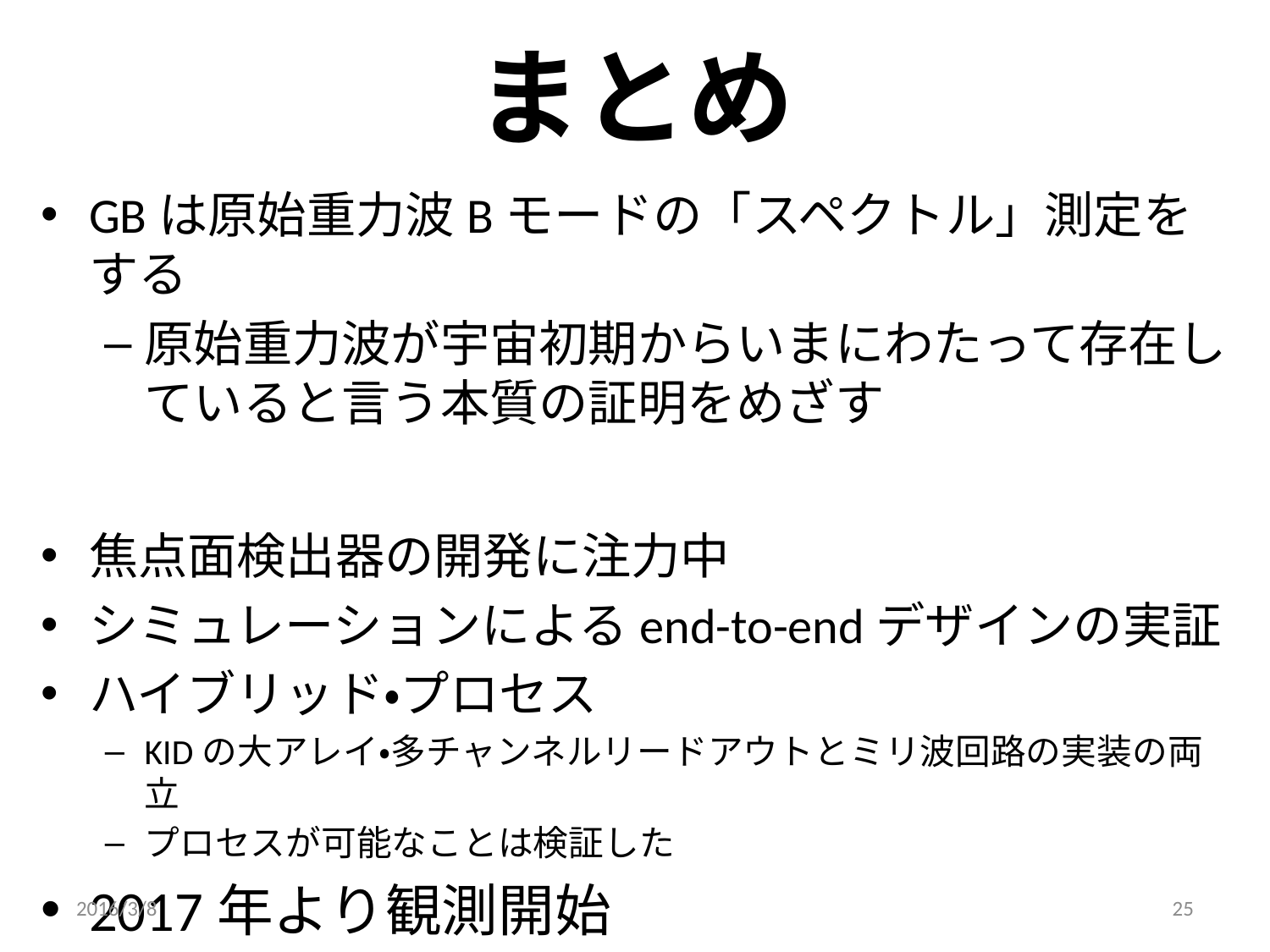

# まとめ
GBは原始重力波Bモードの「スペクトル」測定をする
原始重力波が宇宙初期からいまにわたって存在していると言う本質の証明をめざす

焦点面検出器の開発に注力中
シミュレーションによるend-to-endデザインの実証
ハイブリッド・プロセス
KIDの大アレイ・多チャンネルリードアウトとミリ波回路の実装の両立
プロセスが可能なことは検証した
2017年より観測開始
2016/3/8
25